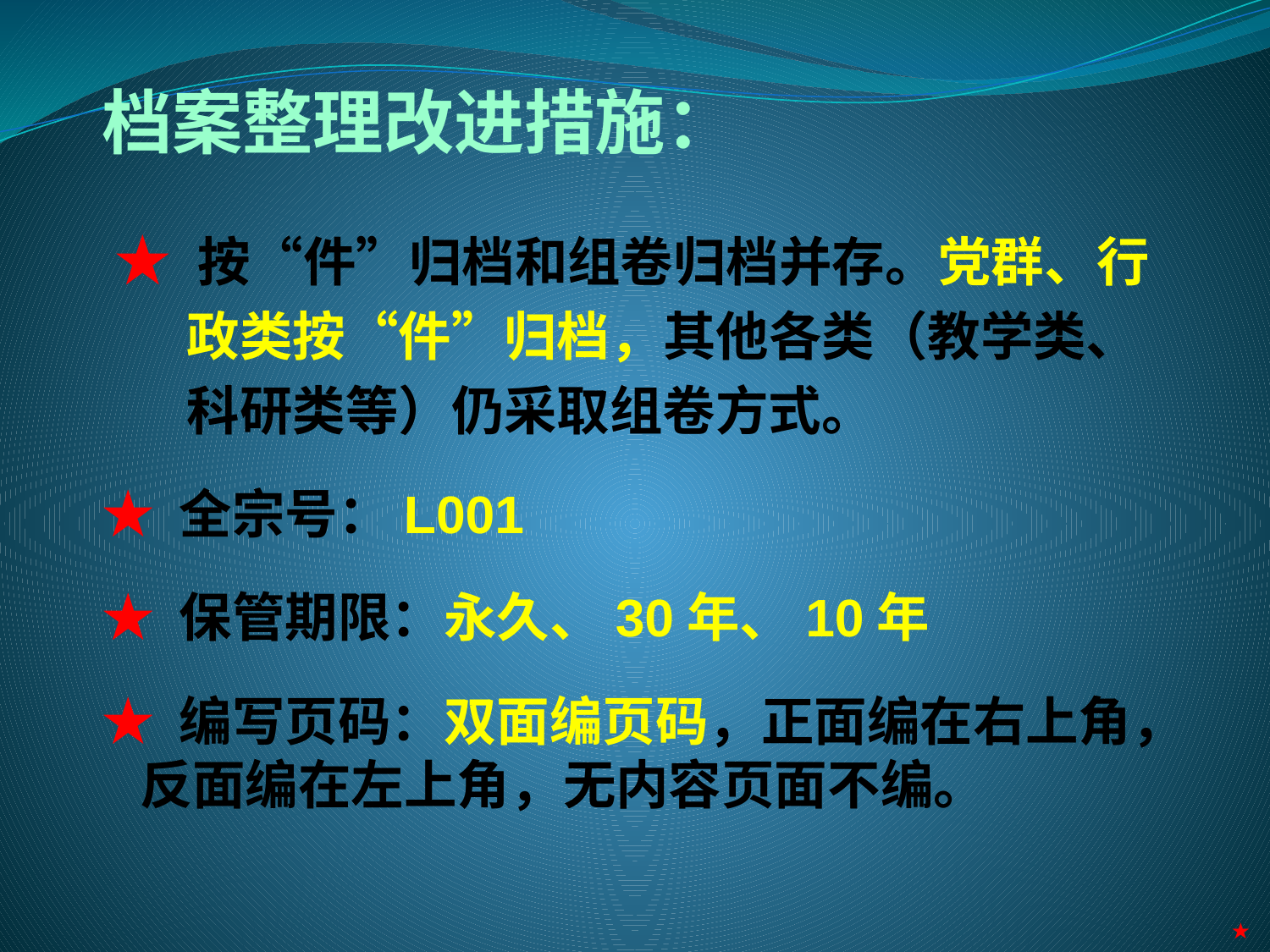

档案整理改进措施：

 ★ 按“件”归档和组卷归档并存。党群、行
      政类按“件”归档，其他各类（教学类、
      科研类等）仍采取组卷方式。

★ 全宗号：L001

★ 保管期限：永久、30年、10年

★ 编写页码：双面编页码，正面编在右上角，反面编在左上角，无内容页面不编。
★